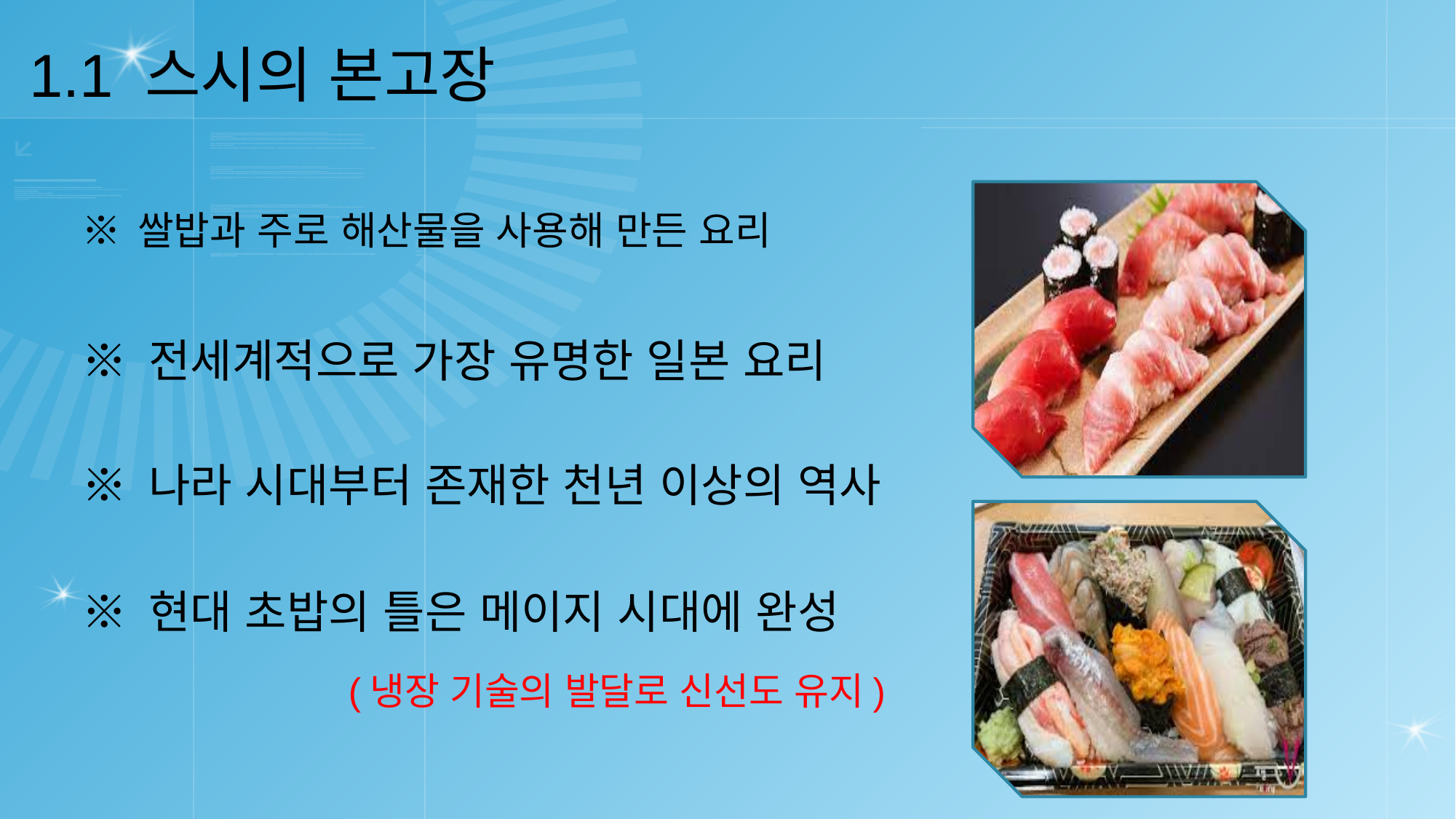

1.1 스시의 본고장

※ 쌀밥과 주로 해산물을 사용해 만든 요리
※ 전세계적으로 가장 유명한 일본 요리
※ 나라 시대부터 존재한 천년 이상의 역사

※ 현대 초밥의 틀은 메이지 시대에 완성
(냉장 기술의 발달로 신선도 유지)